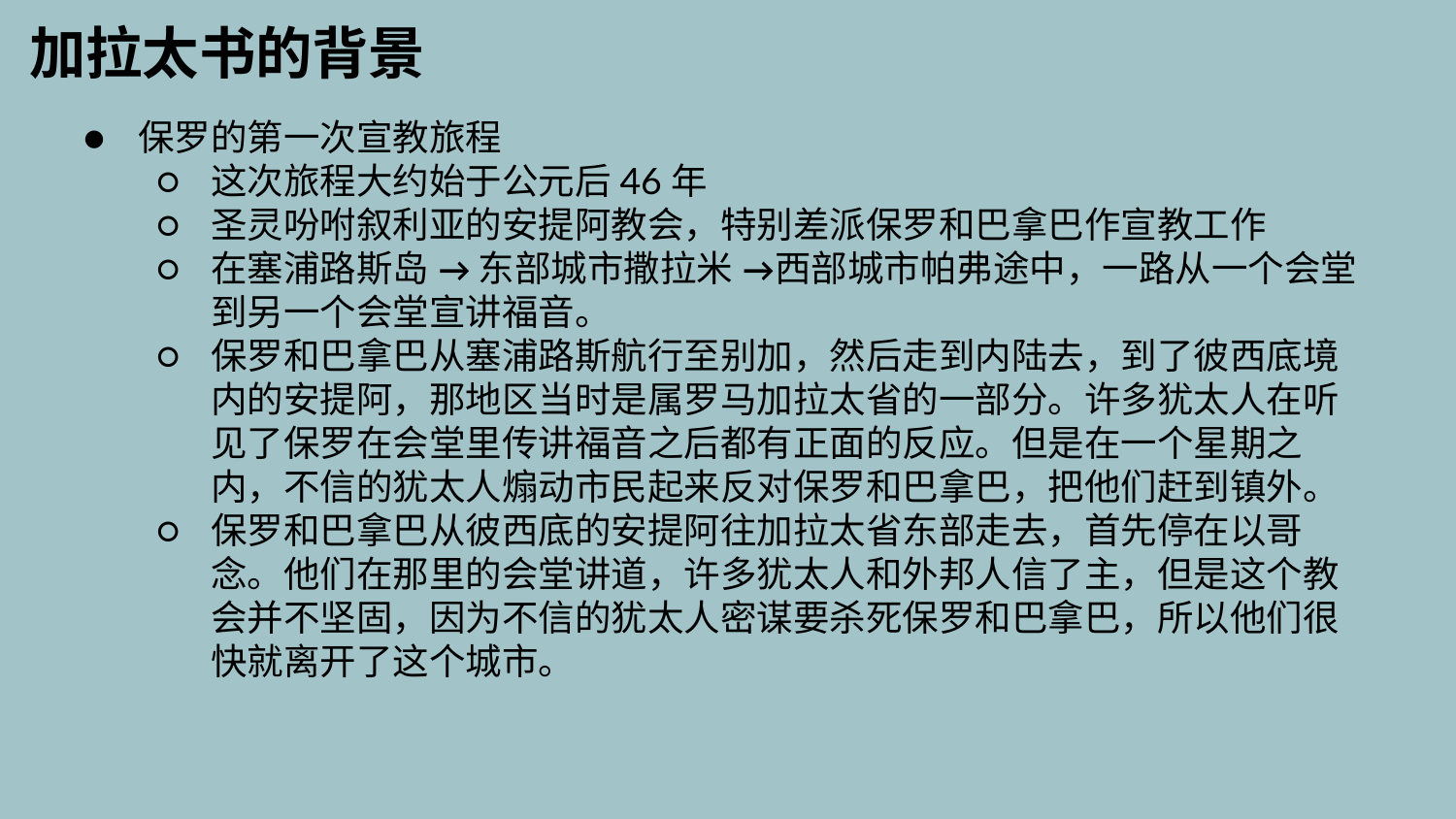

加拉太书的背景
保罗的第一次宣教旅程
这次旅程大约始于公元后46年
圣灵吩咐叙利亚的安提阿教会，特别差派保罗和巴拿巴作宣教工作
在塞浦路斯岛 → 东部城市撒拉米 →西部城市帕弗途中，一路从一个会堂到另一个会堂宣讲福音。
保罗和巴拿巴从塞浦路斯航行至别加，然后走到内陆去，到了彼西底境内的安提阿，那地区当时是属罗马加拉太省的一部分。许多犹太人在听见了保罗在会堂里传讲福音之后都有正面的反应。但是在一个星期之内，不信的犹太人煽动市民起来反对保罗和巴拿巴，把他们赶到镇外。
保罗和巴拿巴从彼西底的安提阿往加拉太省东部走去，首先停在以哥念。他们在那里的会堂讲道，许多犹太人和外邦人信了主，但是这个教会并不坚固，因为不信的犹太人密谋要杀死保罗和巴拿巴，所以他们很快就离开了这个城市。